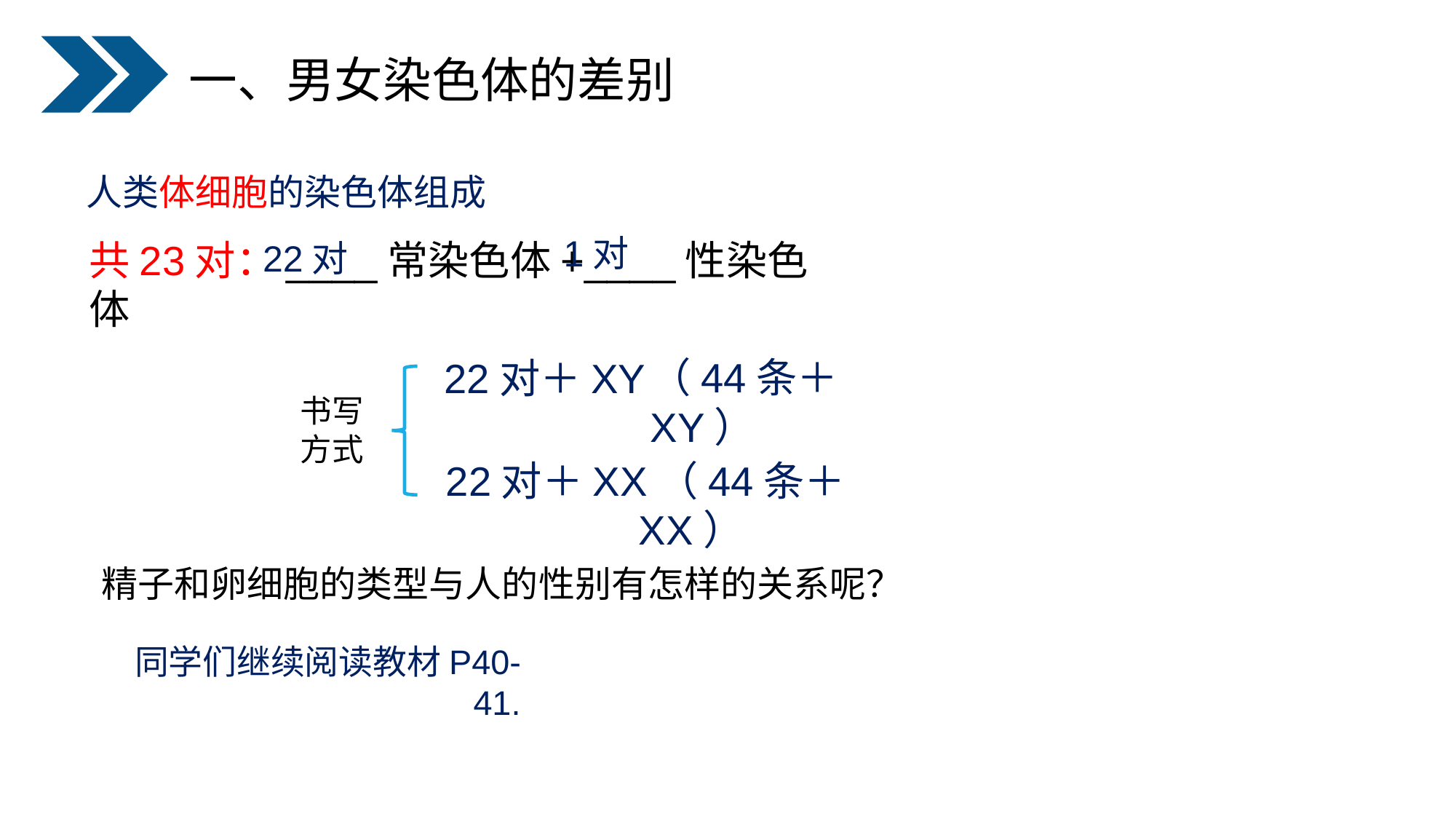

一、男女染色体的差别
人类体细胞的染色体组成
1对
共23对：____常染色体+____性染色体
22对
（44条＋XY）
22对＋XY

书写
方式
22对＋XX
 （44条＋XX）
    精子和卵细胞的类型与人的性别有怎样的关系呢？
同学们继续阅读教材P40-41.